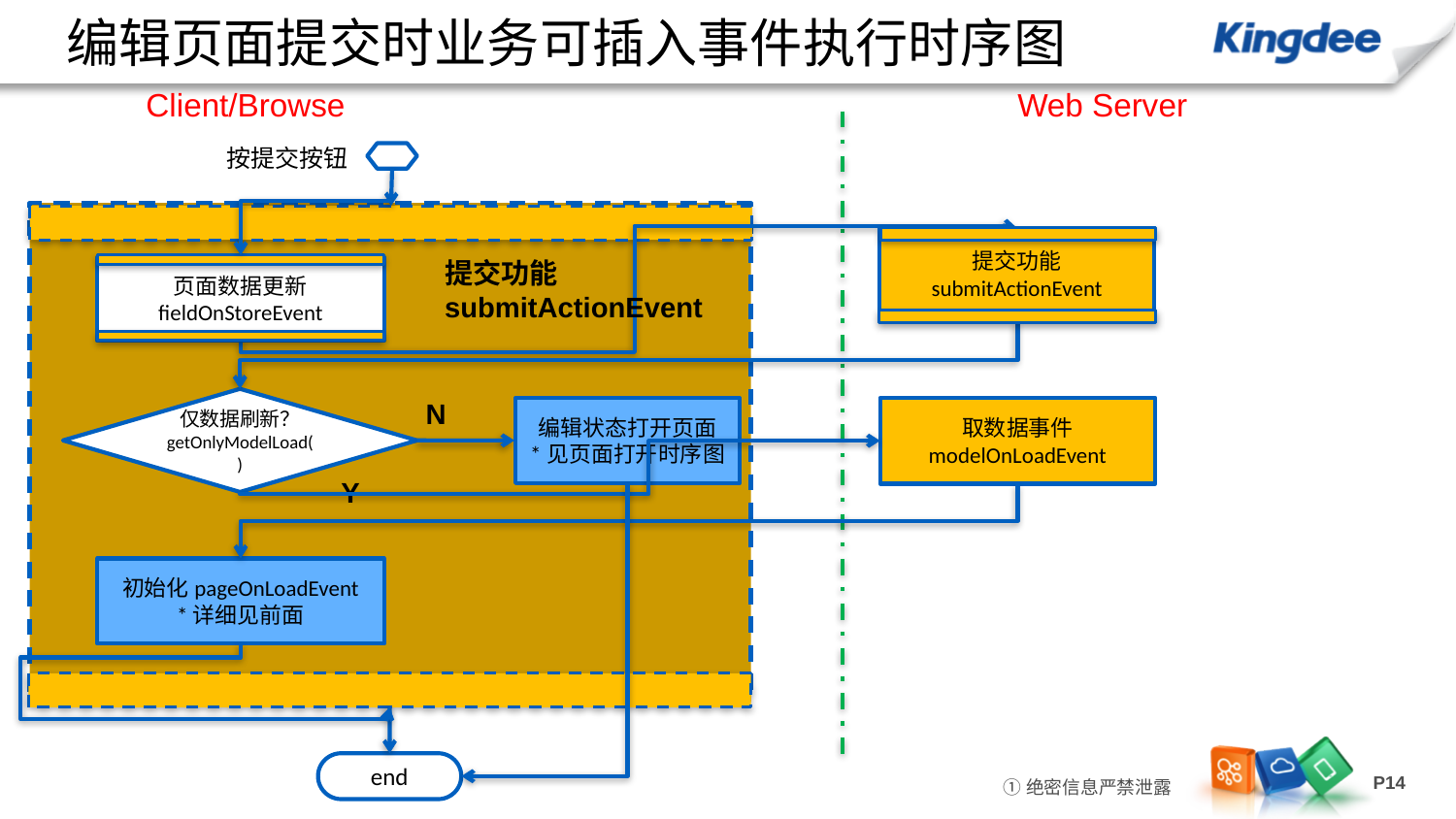

# 编辑页面提交时业务可插入事件执行时序图
Client/Browse
Web Server
按提交按钮

提交功能
submitActionEvent

提交功能
submitActionEvent

页面数据更新
fieldOnStoreEvent

仅数据刷新？
getOnlyModelLoad()
N
编辑状态打开页面
*见页面打开时序图
取数据事件
modelOnLoadEvent
Y
初始化pageOnLoadEvent
*详细见前面
end